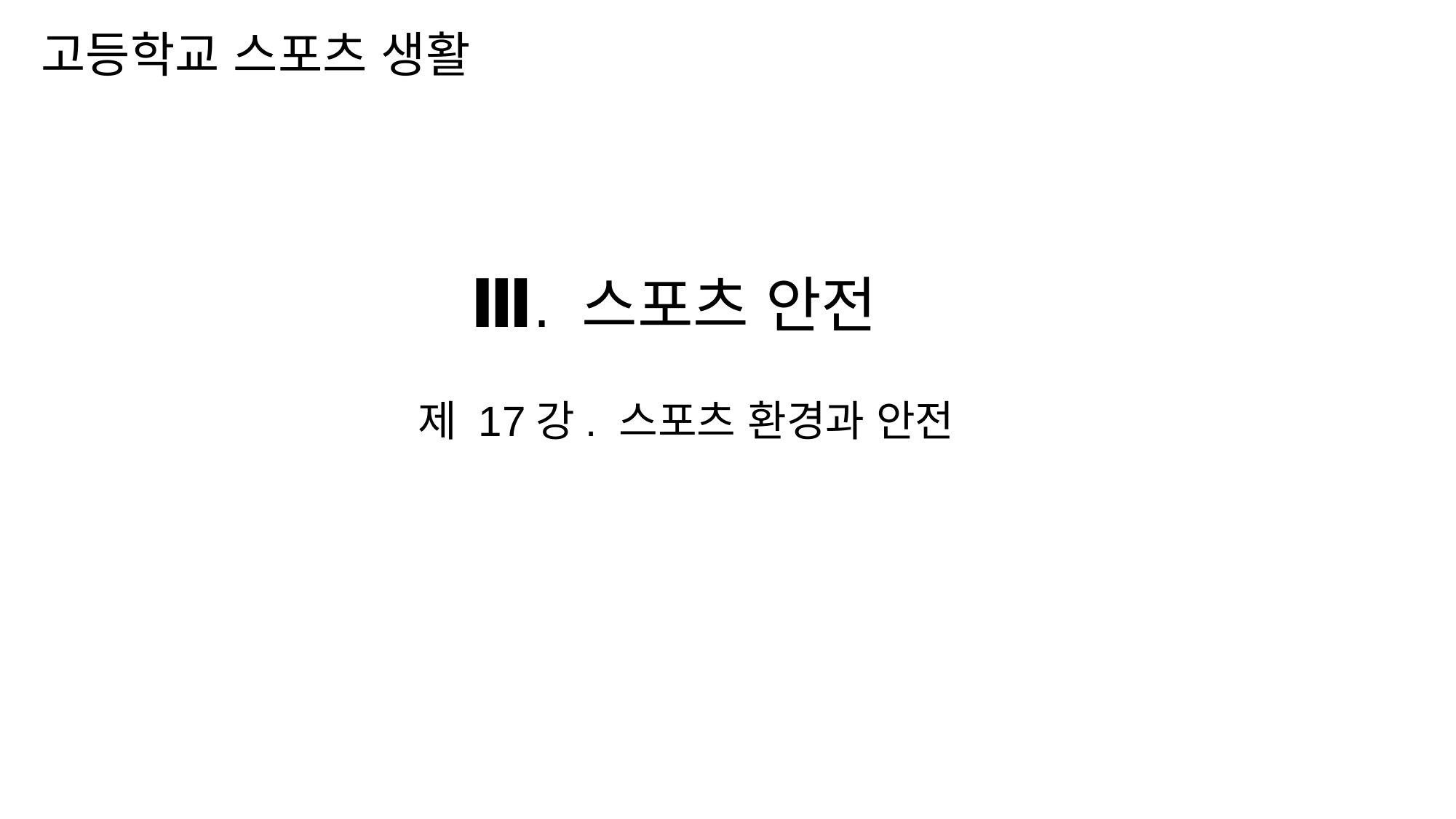

고등학교 스포츠 생활
# Ⅲ. 스포츠 안전
제 17강. 스포츠 환경과 안전
[교과서 8~15쪽]